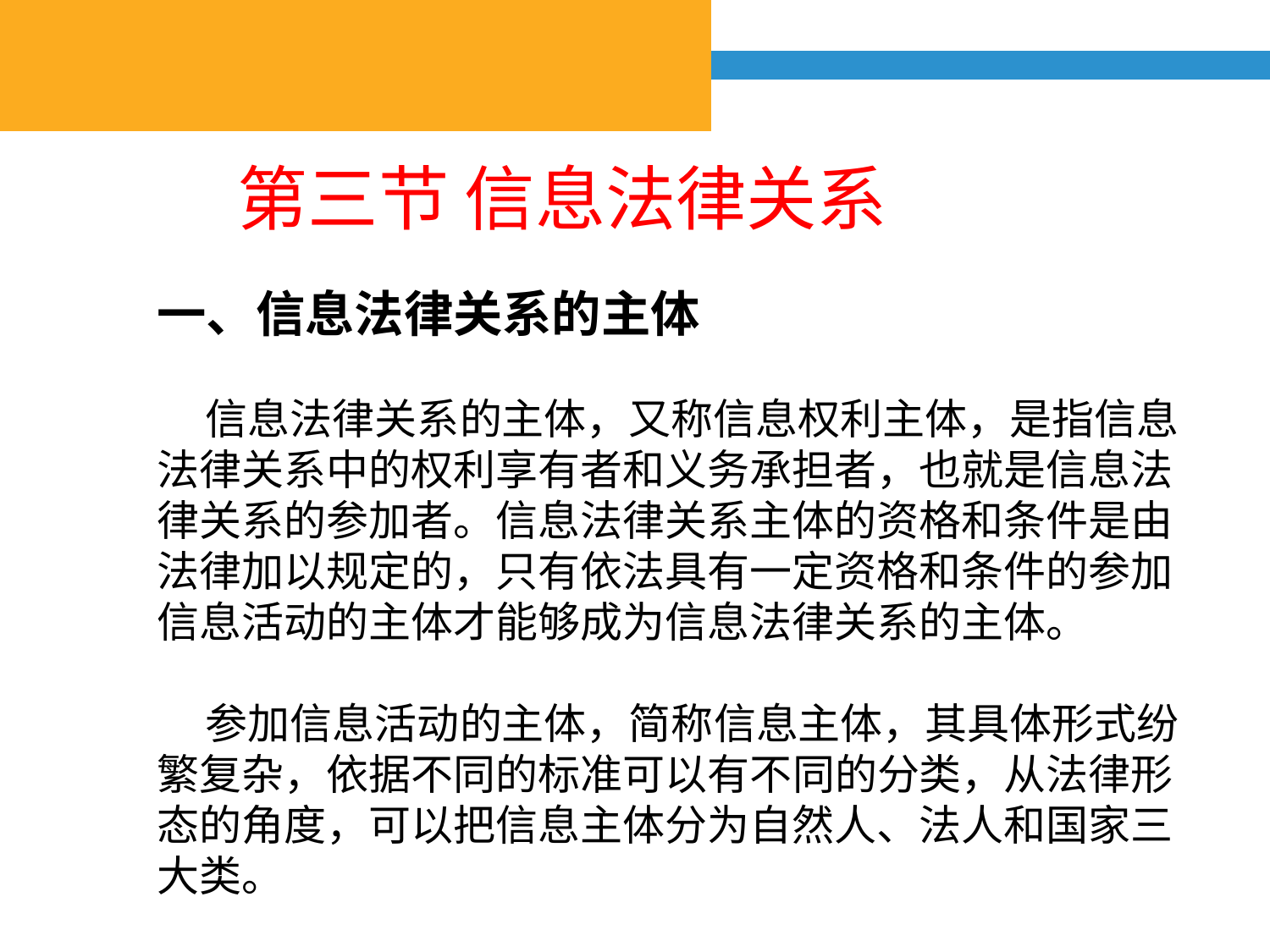

第三节 信息法律关系
一、信息法律关系的主体

    信息法律关系的主体，又称信息权利主体，是指信息法律关系中的权利享有者和义务承担者，也就是信息法律关系的参加者。信息法律关系主体的资格和条件是由法律加以规定的，只有依法具有一定资格和条件的参加信息活动的主体才能够成为信息法律关系的主体。

    参加信息活动的主体，简称信息主体，其具体形式纷繁复杂，依据不同的标准可以有不同的分类，从法律形态的角度，可以把信息主体分为自然人、法人和国家三大类。